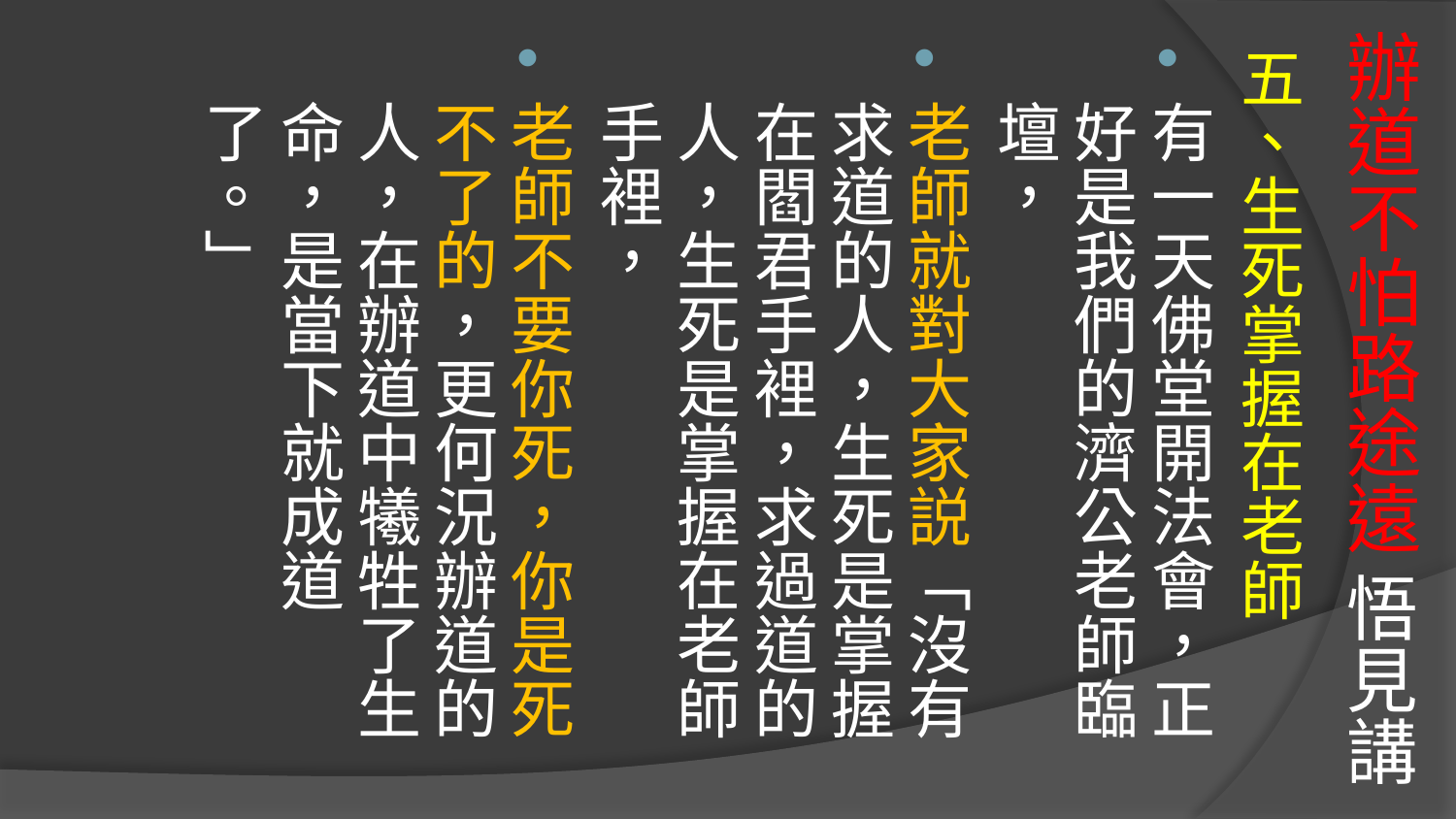

# 辦道不怕路途遠 悟見講
五、生死掌握在老師
有一天佛堂開法會，正好是我們的濟公老師臨壇，
老師就對大家説「沒有求道的人，生死是掌握在閻君手裡，求過道的人，生死是掌握在老師手裡，
老師不要你死，你是死不了的，更何況辦道的人，在辦道中犧牲了生命，是當下就成道了。」